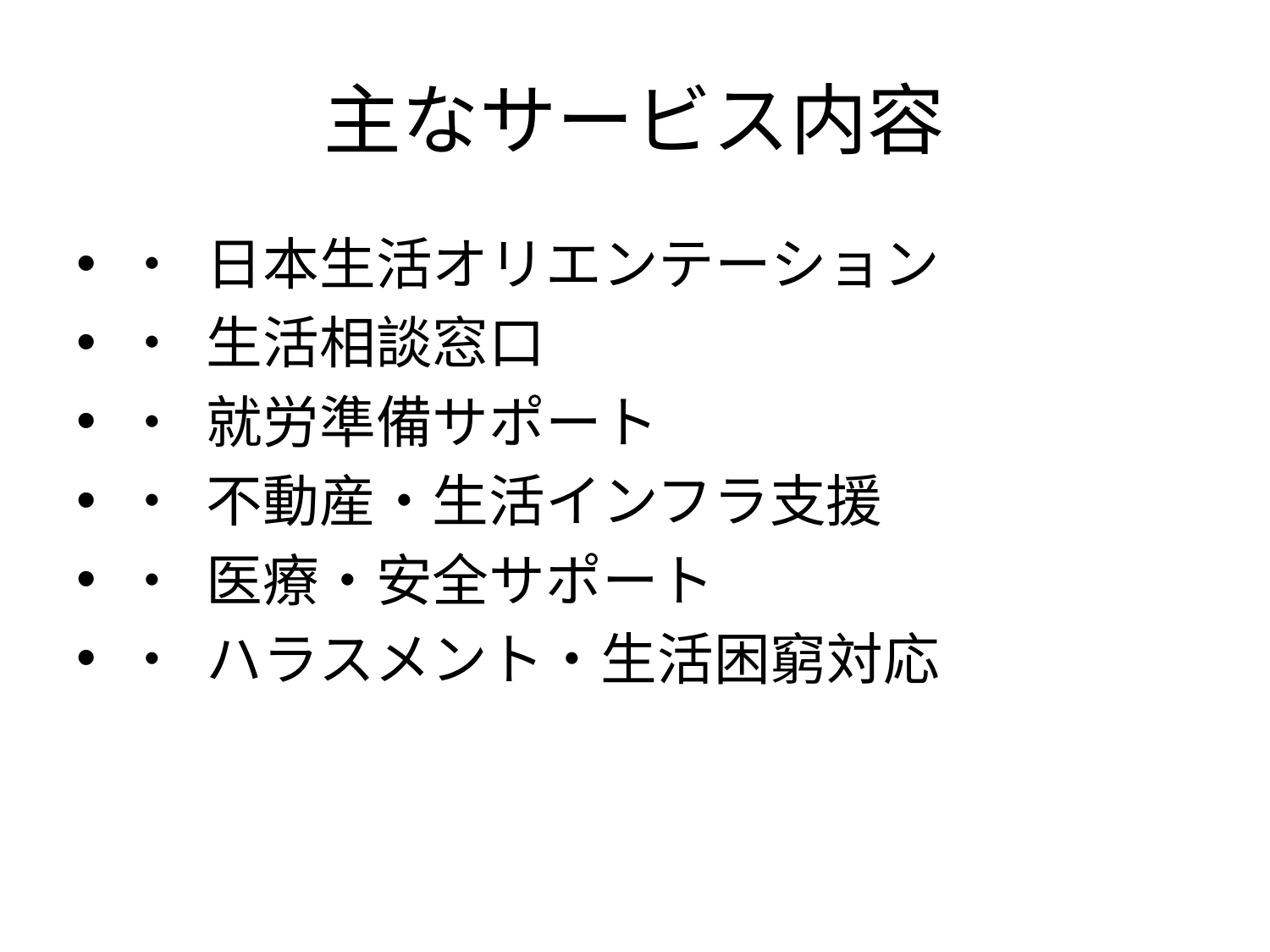

# 主なサービス内容
• 日本生活オリエンテーション
• 生活相談窓口
• 就労準備サポート
• 不動産・生活インフラ支援
• 医療・安全サポート
• ハラスメント・生活困窮対応